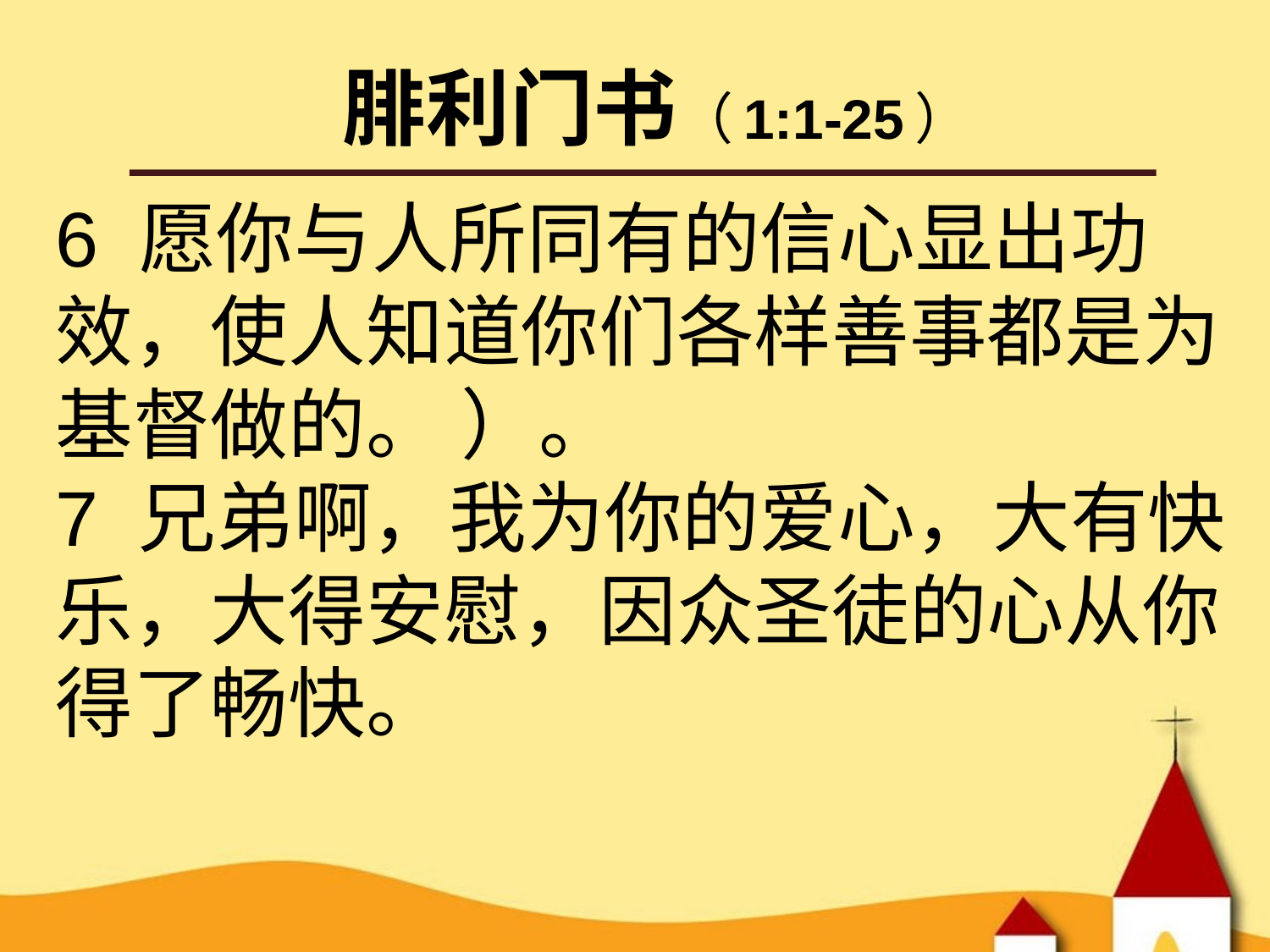

# 腓利门书（1:1-25）

6 愿你与人所同有的信心显出功效，使人知道你们各样善事都是为基督做的。 ）。
7 兄弟啊，我为你的爱心，大有快乐，大得安慰，因众圣徒的心从你得了畅快。